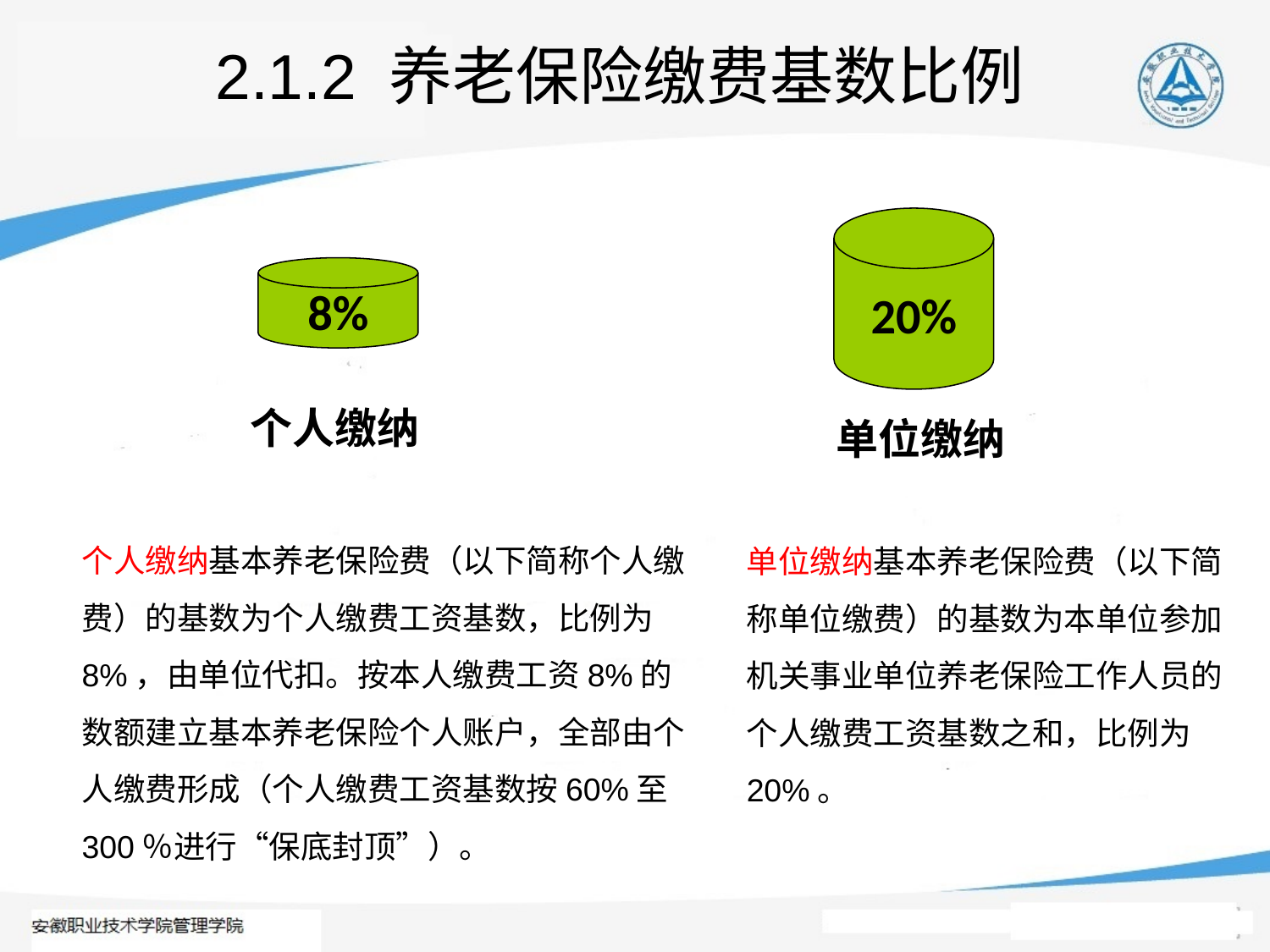

2.1.2 养老保险缴费基数比例
20%
单位缴纳

8%
个人缴纳
个人缴纳基本养老保险费（以下简称个人缴费）的基数为个人缴费工资基数，比例为8%，由单位代扣。按本人缴费工资8%的数额建立基本养老保险个人账户，全部由个人缴费形成（个人缴费工资基数按60%至300％进行“保底封顶”）。
单位缴纳基本养老保险费（以下简称单位缴费）的基数为本单位参加机关事业单位养老保险工作人员的个人缴费工资基数之和，比例为20%。